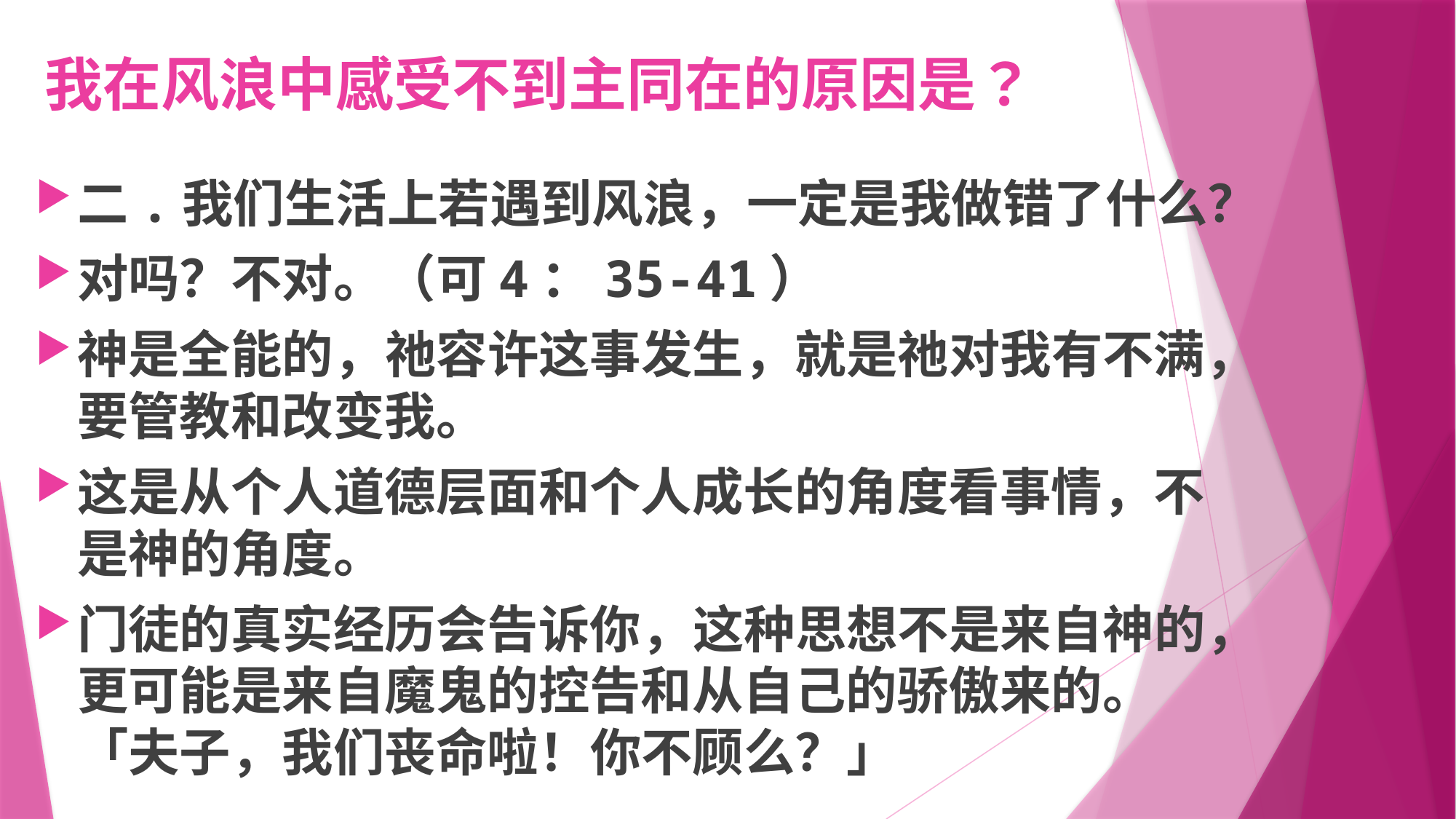

# 我在风浪中感受不到主同在的原因是？
二.我们生活上若遇到风浪，一定是我做错了什么？
对吗？不对。（可4：35-41）
神是全能的，祂容许这事发生，就是祂对我有不满，要管教和改变我。
这是从个人道德层面和个人成长的角度看事情，不是神的角度。
门徒的真实经历会告诉你，这种思想不是来自神的，更可能是来自魔鬼的控告和从自己的骄傲来的。「夫子，我们丧命啦！你不顾么？」